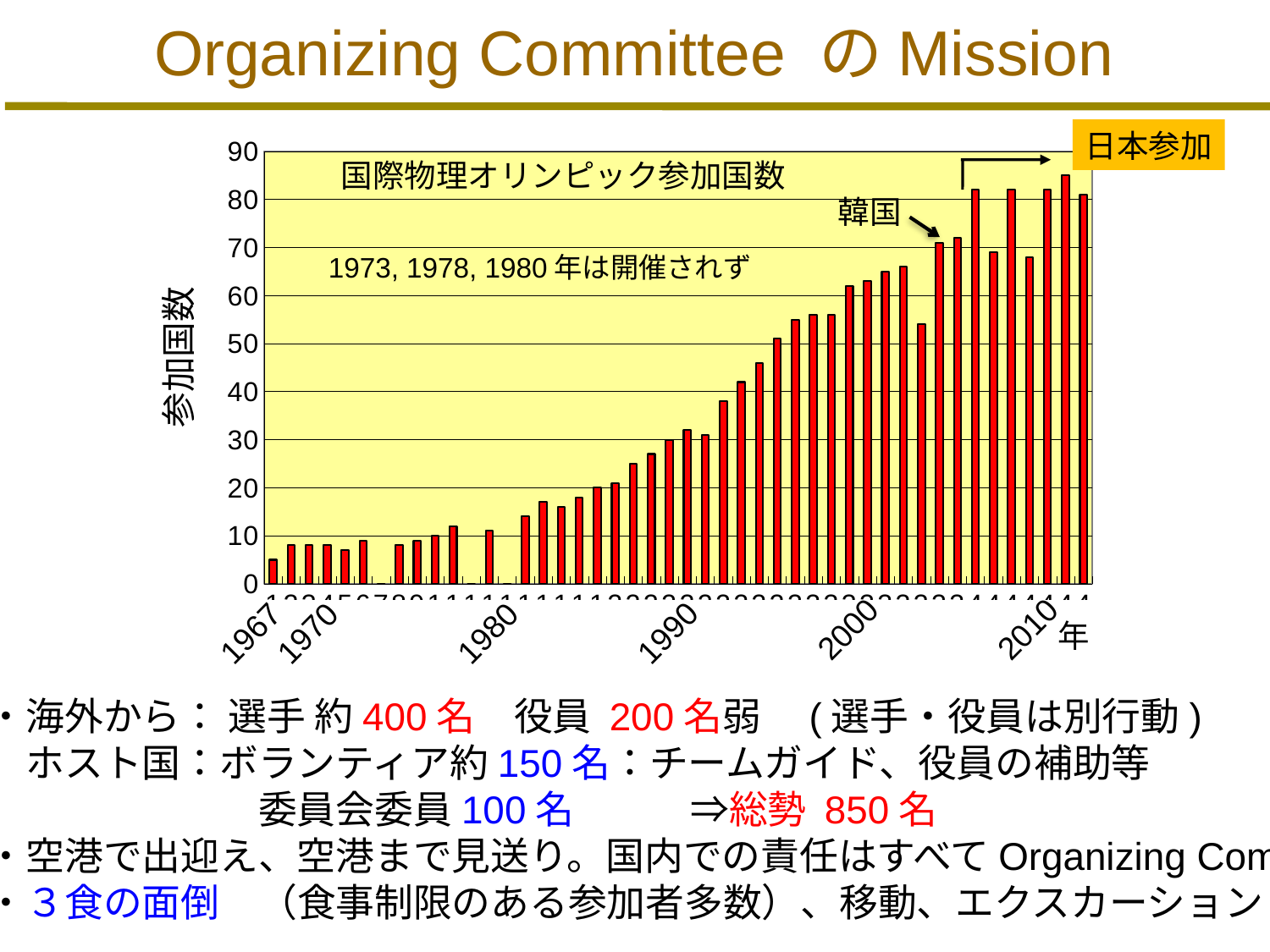

Organizing Committee のMission

### Chart

| Category |  |
|---|---|
日本参加
国際物理オリンピック参加国数

韓国
1973, 1978, 1980年は開催されず
参加国数

2000
2010
1990
1967
1970
1980
年
・海外から： 選手 約400名　役員 200名弱　(選手・役員は別行動)
　ホスト国：ボランティア約150名：チームガイド、役員の補助等
　　　　　　　委員会委員100名　　　⇒総勢 850名
・空港で出迎え、空港まで見送り。国内での責任はすべてOrganizing Comm.
・３食の面倒　（食事制限のある参加者多数）、移動、エクスカーション